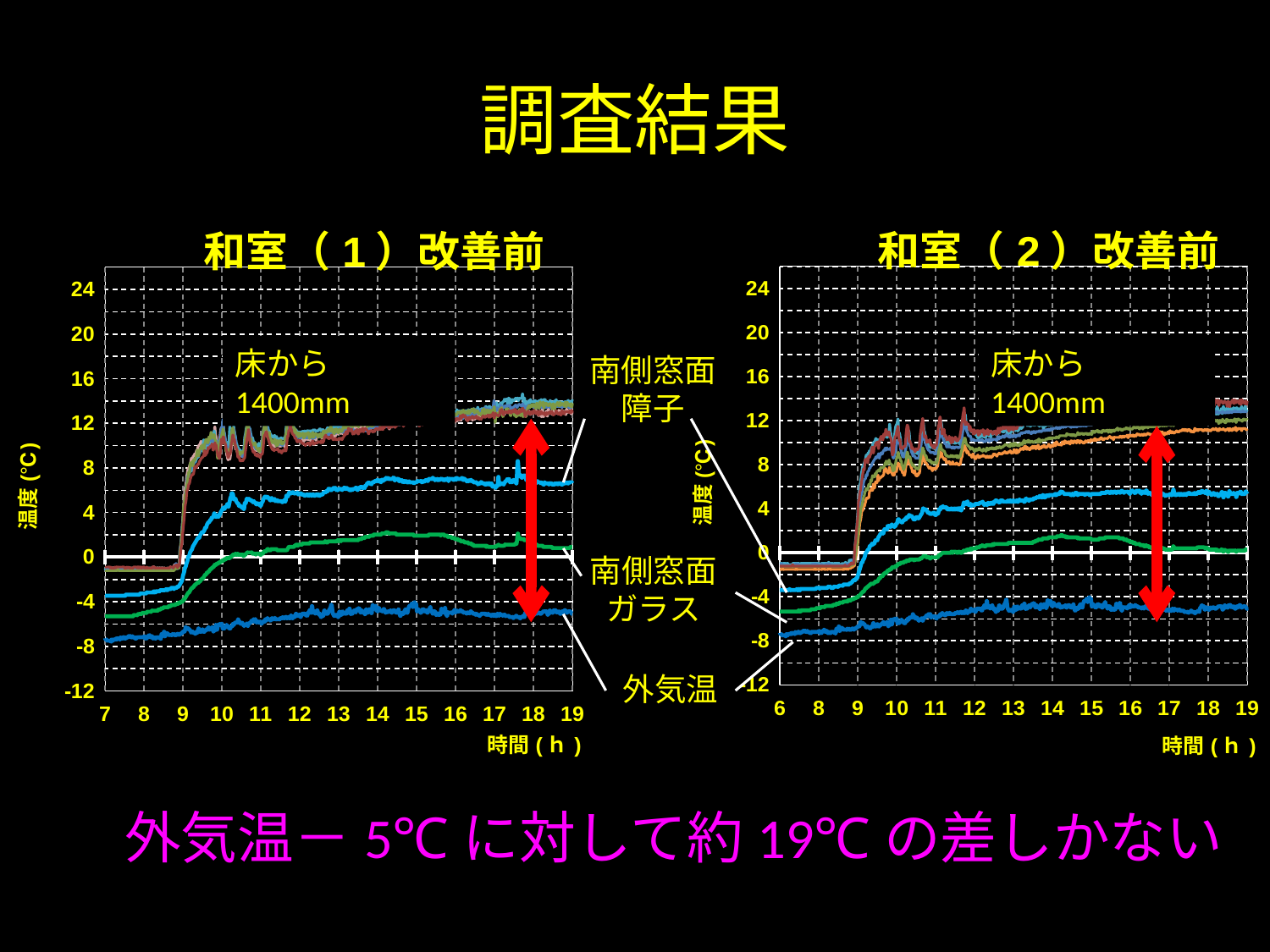

# 調査結果

### Chart: 和室（1）改善前

| Category |  |  |  |  |  |  |  |  |  |  |  |  |  |  |
|---|---|---|---|---|---|---|---|---|---|---|---|---|---|---|

### Chart: 和室（2）改善前

| Category |  |  |  |  |  |  | 家の裏　外 | 和室中間　廊下側 | 和室２　廊下側 | 和室２　中央柱　中 | 和室中間　外側 | 和室２　外側 | 和室２　ガラス | 和室２　障子 |
|---|---|---|---|---|---|---|---|---|---|---|---|---|---|---|
床から1400mm
床から1400mm
南側窓面
障子
南側窓面
ガラス
外気温
外気温－5℃に対して約19℃の差しかない